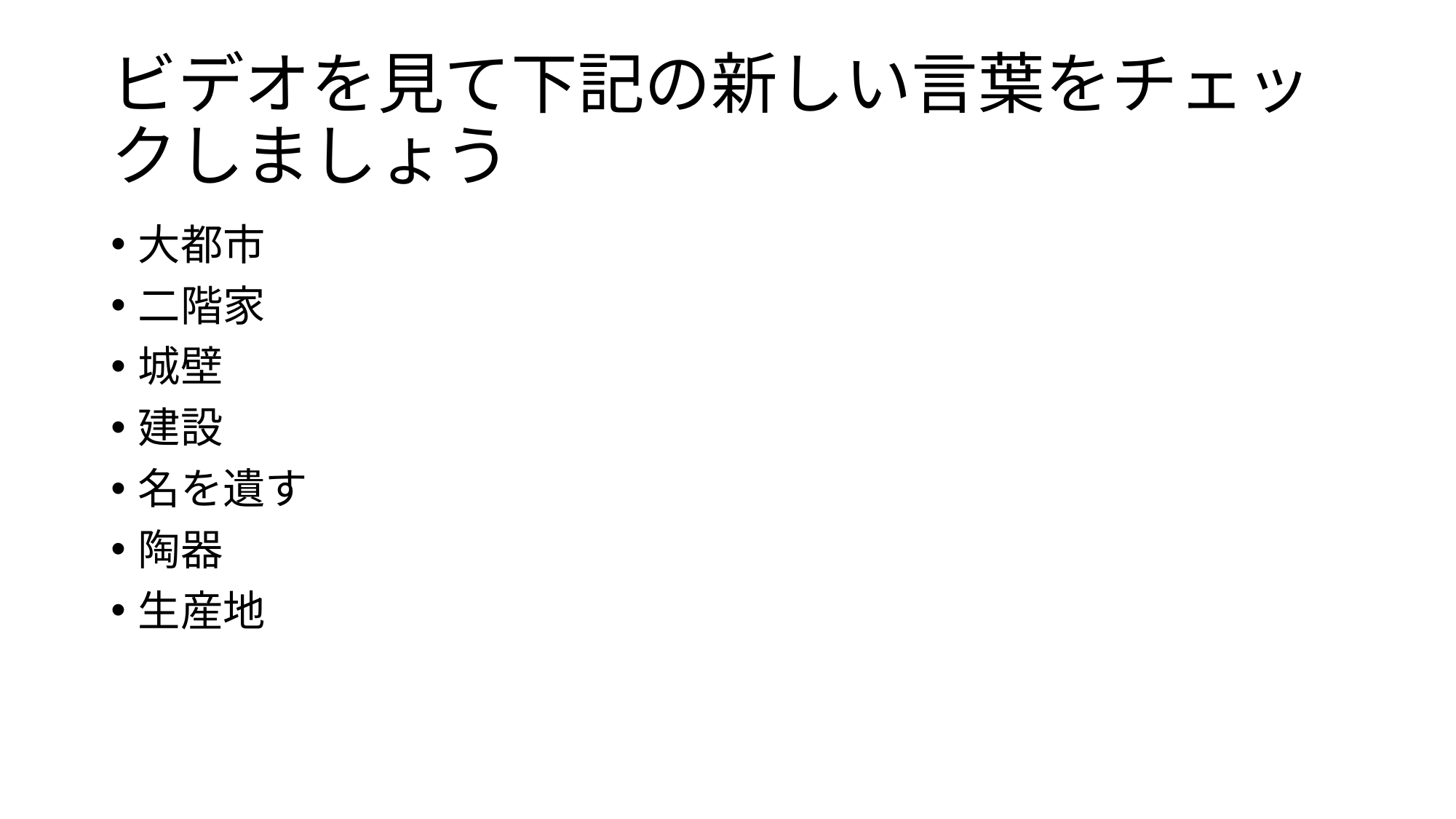

# ビデオを見て下記の新しい言葉をチェックしましょう
大都市
二階家
城壁
建設
名を遺す
陶器
生産地